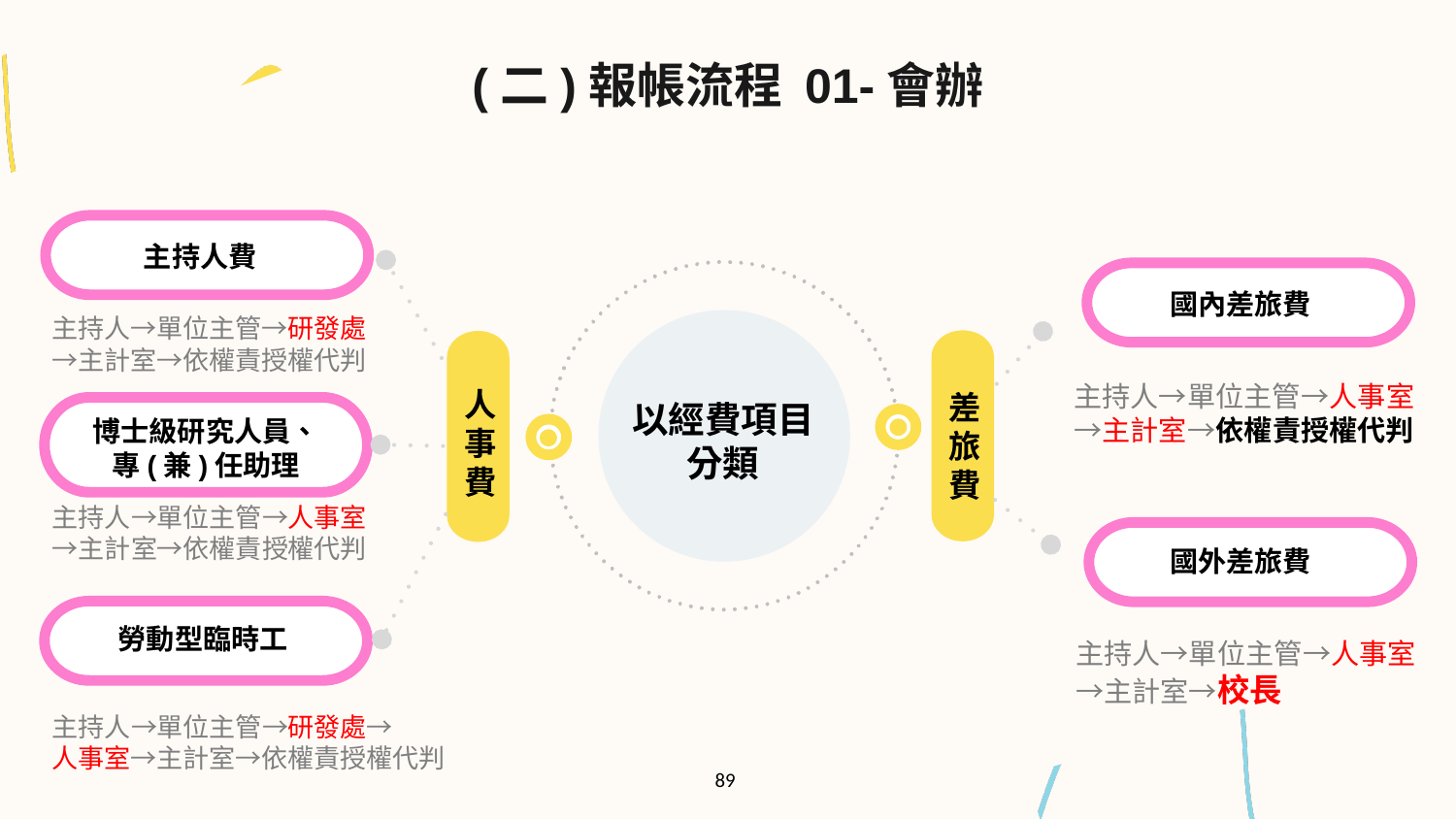

(二)報帳流程 01-會辦

主持人費

國內差旅費
主持人→單位主管→研發處→主計室→依權責授權代判

主持人→單位主管→人事室→主計室→依權責授權代判
人事費
差旅費
以經費項目分類

博士級研究人員、
專(兼)任助理

主持人→單位主管→人事室→主計室→依權責授權代判
國外差旅費

勞動型臨時工
主持人→單位主管→人事室→主計室→校長

主持人→單位主管→研發處→
人事室→主計室→依權責授權代判
89